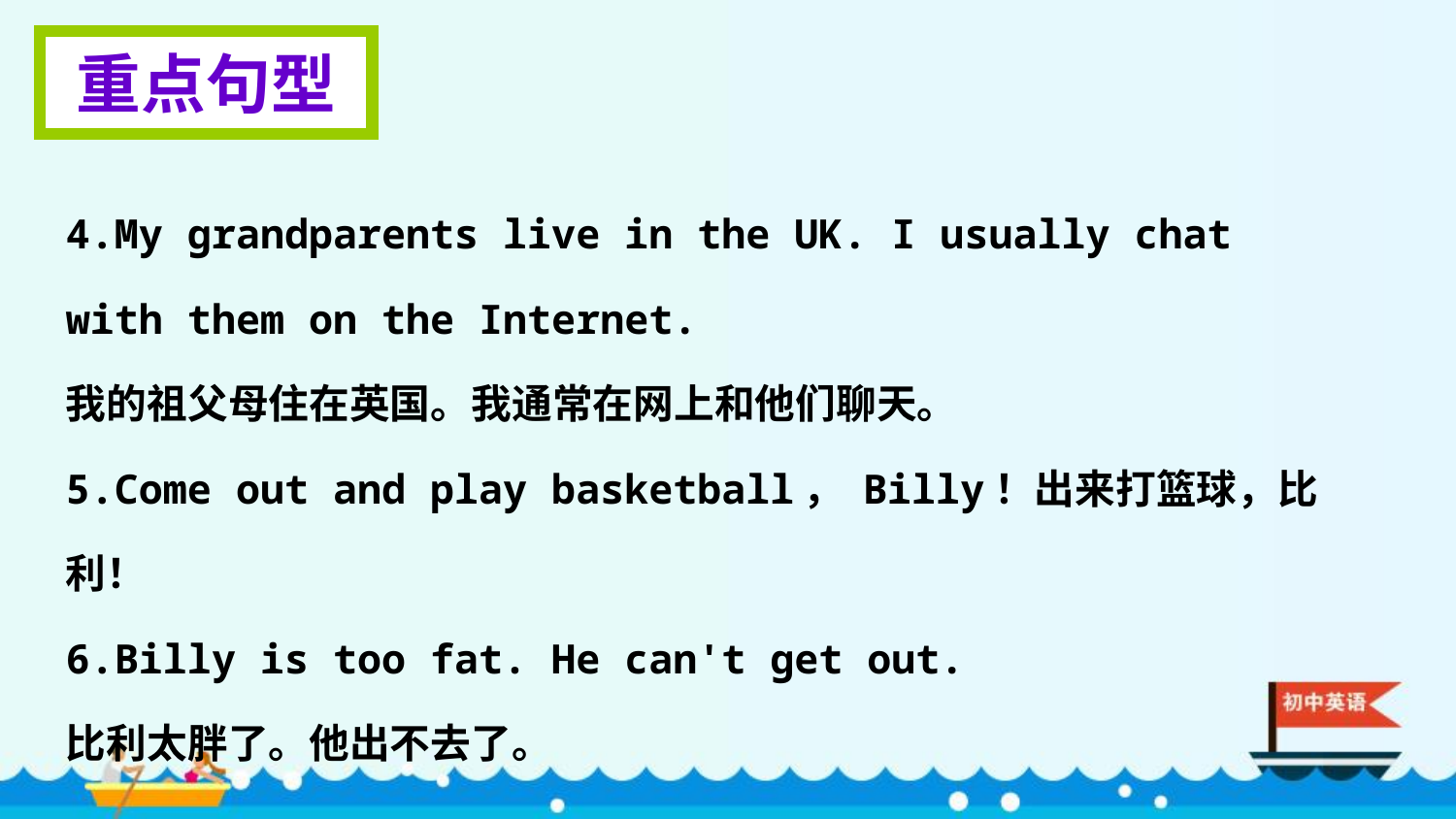

重点句型
4.My grandparents live in the UK. I usually chat with them on the Internet.
我的祖父母住在英国。我通常在网上和他们聊天。
5.Come out and play basketball， Billy！出来打篮球，比利！
6.Billy is too fat. He can't get out.
比利太胖了。他出不去了。